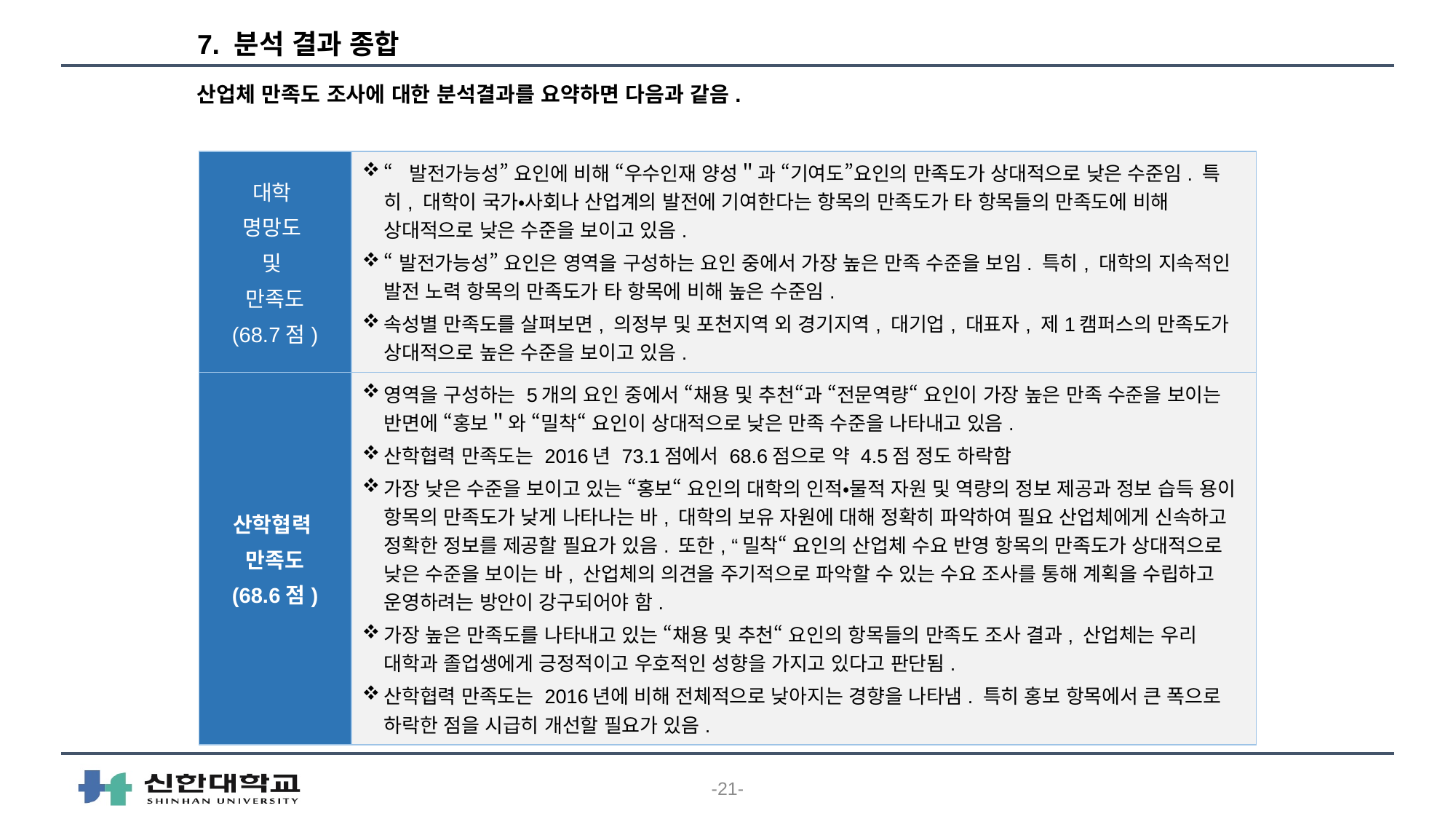

# 7. 분석 결과 종합
산업체 만족도 조사에 대한 분석결과를 요약하면 다음과 같음.
| 대학 명망도 및 만족도 (68.7점) | “발전가능성” 요인에 비해 “우수인재 양성＂과 “기여도”요인의 만족도가 상대적으로 낮은 수준임. 특히, 대학이 국가•사회나 산업계의 발전에 기여한다는 항목의 만족도가 타 항목들의 만족도에 비해 상대적으로 낮은 수준을 보이고 있음. “발전가능성” 요인은 영역을 구성하는 요인 중에서 가장 높은 만족 수준을 보임. 특히, 대학의 지속적인 발전 노력 항목의 만족도가 타 항목에 비해 높은 수준임. 속성별 만족도를 살펴보면, 의정부 및 포천지역 외 경기지역, 대기업, 대표자, 제1캠퍼스의 만족도가 상대적으로 높은 수준을 보이고 있음. |
| --- | --- |
| 산학협력 만족도 (68.6점) | 영역을 구성하는 5개의 요인 중에서 “채용 및 추천“과 “전문역량“ 요인이 가장 높은 만족 수준을 보이는 반면에 “홍보＂와 “밀착“ 요인이 상대적으로 낮은 만족 수준을 나타내고 있음. 산학협력 만족도는 2016년 73.1점에서 68.6점으로 약 4.5점 정도 하락함 가장 낮은 수준을 보이고 있는 “홍보“ 요인의 대학의 인적•물적 자원 및 역량의 정보 제공과 정보 습득 용이 항목의 만족도가 낮게 나타나는 바, 대학의 보유 자원에 대해 정확히 파악하여 필요 산업체에게 신속하고 정확한 정보를 제공할 필요가 있음. 또한, “밀착“ 요인의 산업체 수요 반영 항목의 만족도가 상대적으로 낮은 수준을 보이는 바, 산업체의 의견을 주기적으로 파악할 수 있는 수요 조사를 통해 계획을 수립하고 운영하려는 방안이 강구되어야 함. 가장 높은 만족도를 나타내고 있는 “채용 및 추천“ 요인의 항목들의 만족도 조사 결과, 산업체는 우리 대학과 졸업생에게 긍정적이고 우호적인 성향을 가지고 있다고 판단됨. 산학협력 만족도는 2016년에 비해 전체적으로 낮아지는 경향을 나타냄. 특히 홍보 항목에서 큰 폭으로 하락한 점을 시급히 개선할 필요가 있음. |
-21-